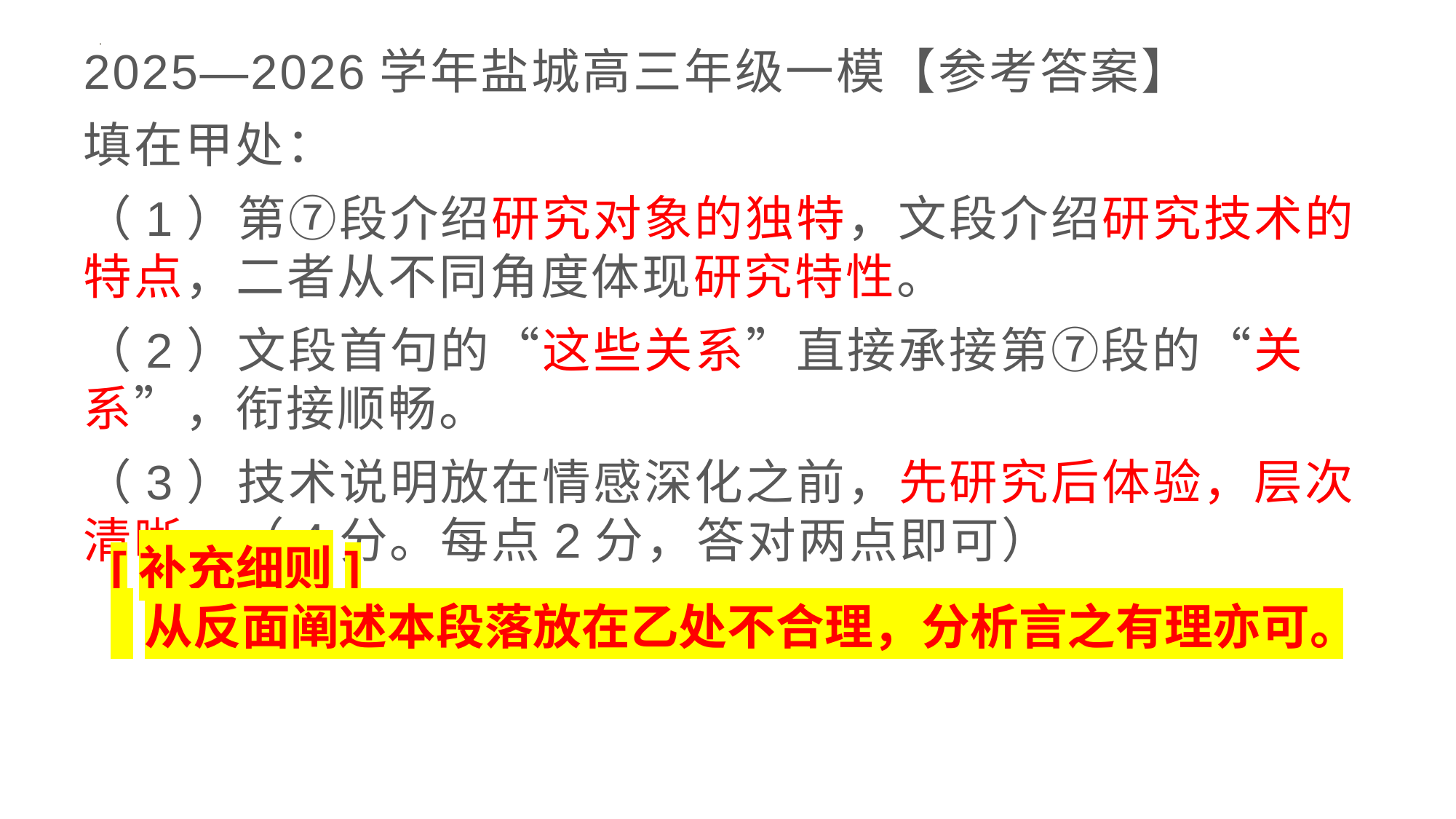

2025—2026学年盐城高三年级一模【参考答案】
填在甲处：
（1）第⑦段介绍研究对象的独特，文段介绍研究技术的特点，二者从不同角度体现研究特性。
（2）文段首句的“这些关系”直接承接第⑦段的“关系”，衔接顺畅。
（3）技术说明放在情感深化之前，先研究后体验，层次清晰。（4分。每点2分，答对两点即可）

[补充细则]
  从反面阐述本段落放在乙处不合理，分析言之有理亦可。